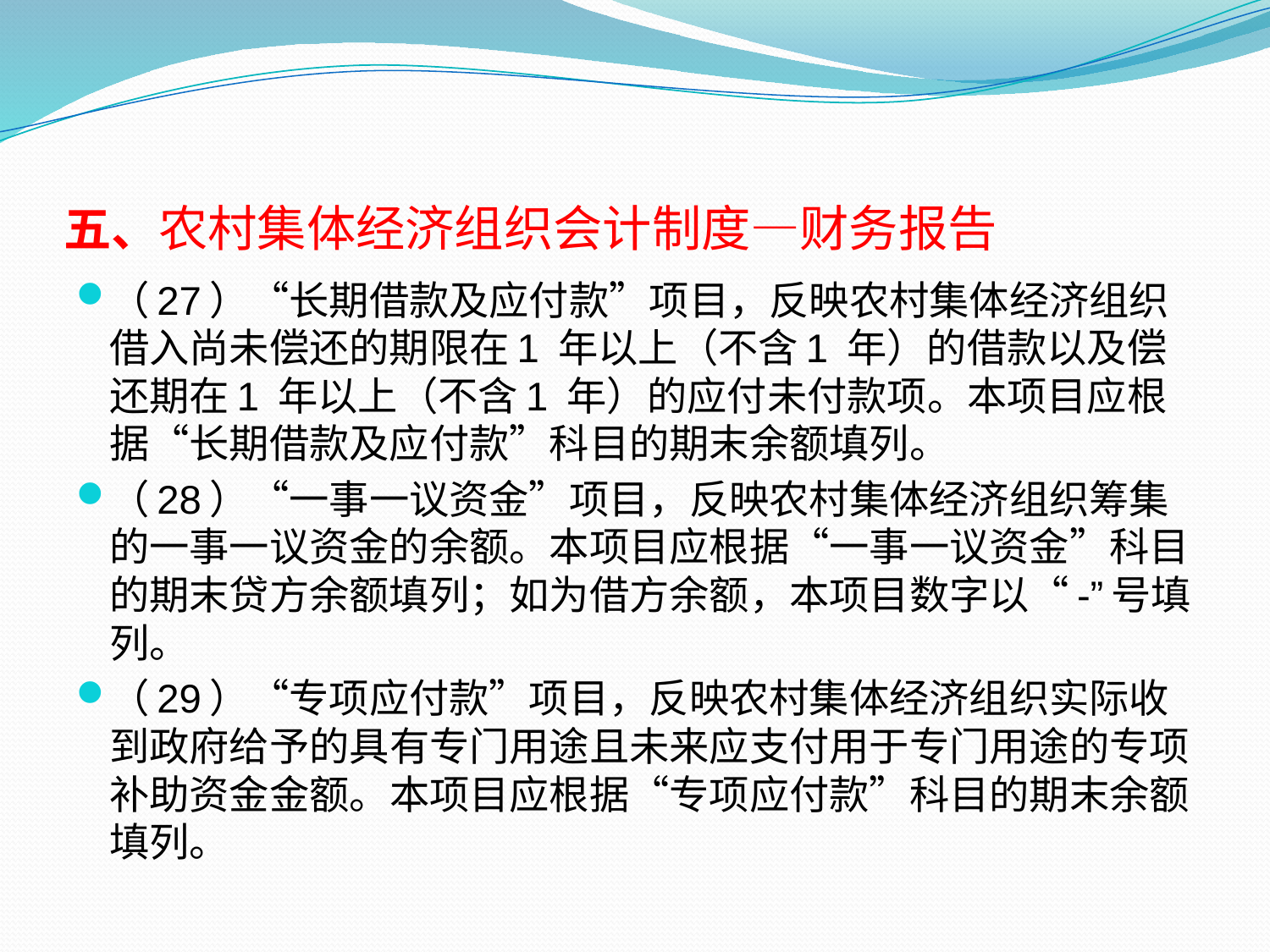

# 五、农村集体经济组织会计制度—财务报告
（27）“长期借款及应付款”项目，反映农村集体经济组织借入尚未偿还的期限在1 年以上（不含1 年）的借款以及偿还期在1 年以上（不含1 年）的应付未付款项。本项目应根据“长期借款及应付款”科目的期末余额填列。
（28）“一事一议资金”项目，反映农村集体经济组织筹集的一事一议资金的余额。本项目应根据“一事一议资金”科目的期末贷方余额填列；如为借方余额，本项目数字以“-”号填列。
（29）“专项应付款”项目，反映农村集体经济组织实际收到政府给予的具有专门用途且未来应支付用于专门用途的专项补助资金金额。本项目应根据“专项应付款”科目的期末余额填列。